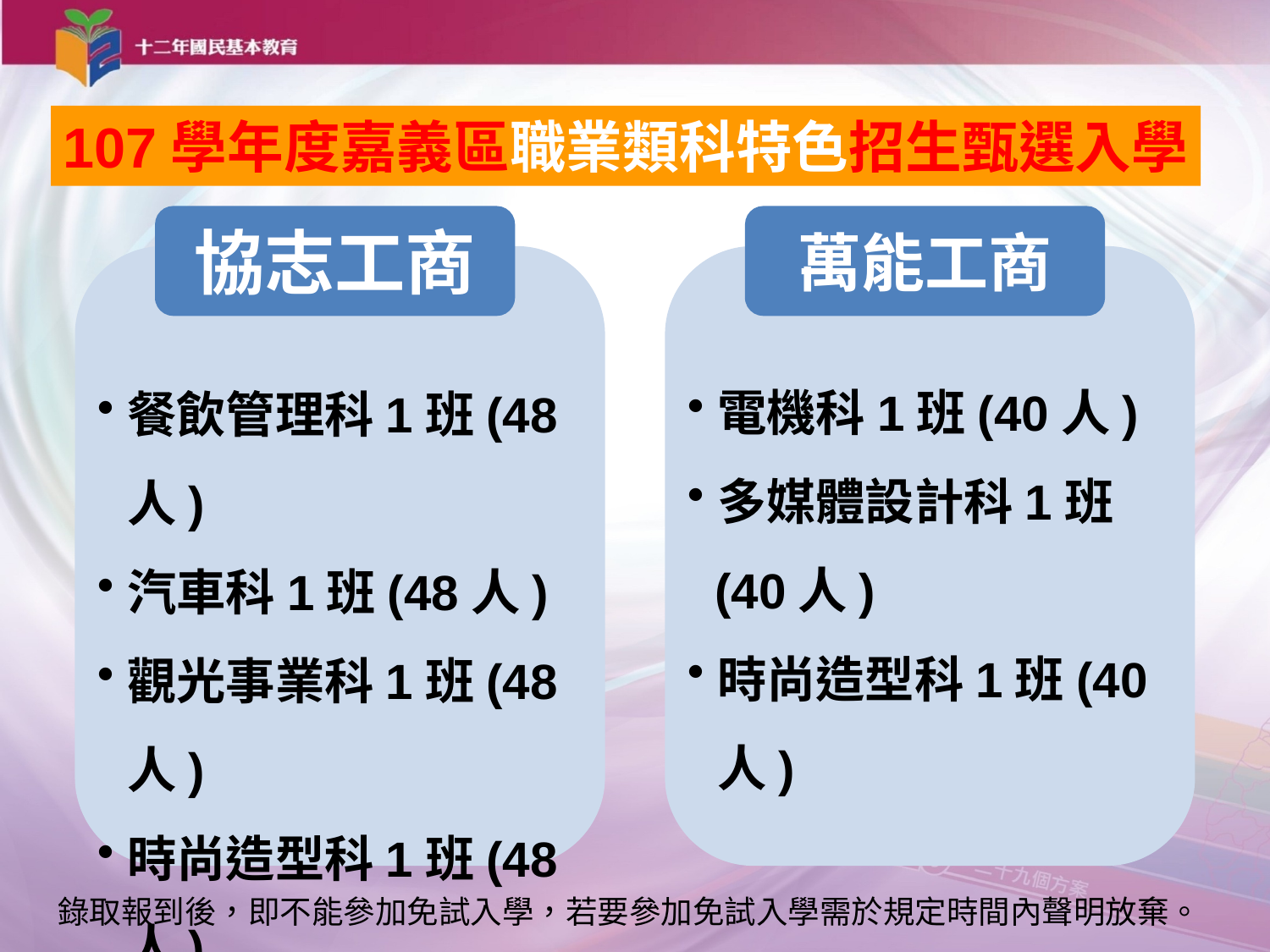

107學年度嘉義區職業類科特色招生甄選入學
協志工商
萬能工商

電機科1班(40人)
多媒體設計科1班
  (40人)
時尚造型科1班(40人)
餐飲管理科1班(48人)
汽車科1班(48人)
觀光事業科1班(48人)
時尚造型科1班(48人)
資訊科1班(48人)
錄取報到後，即不能參加免試入學，若要參加免試入學需於規定時間內聲明放棄。